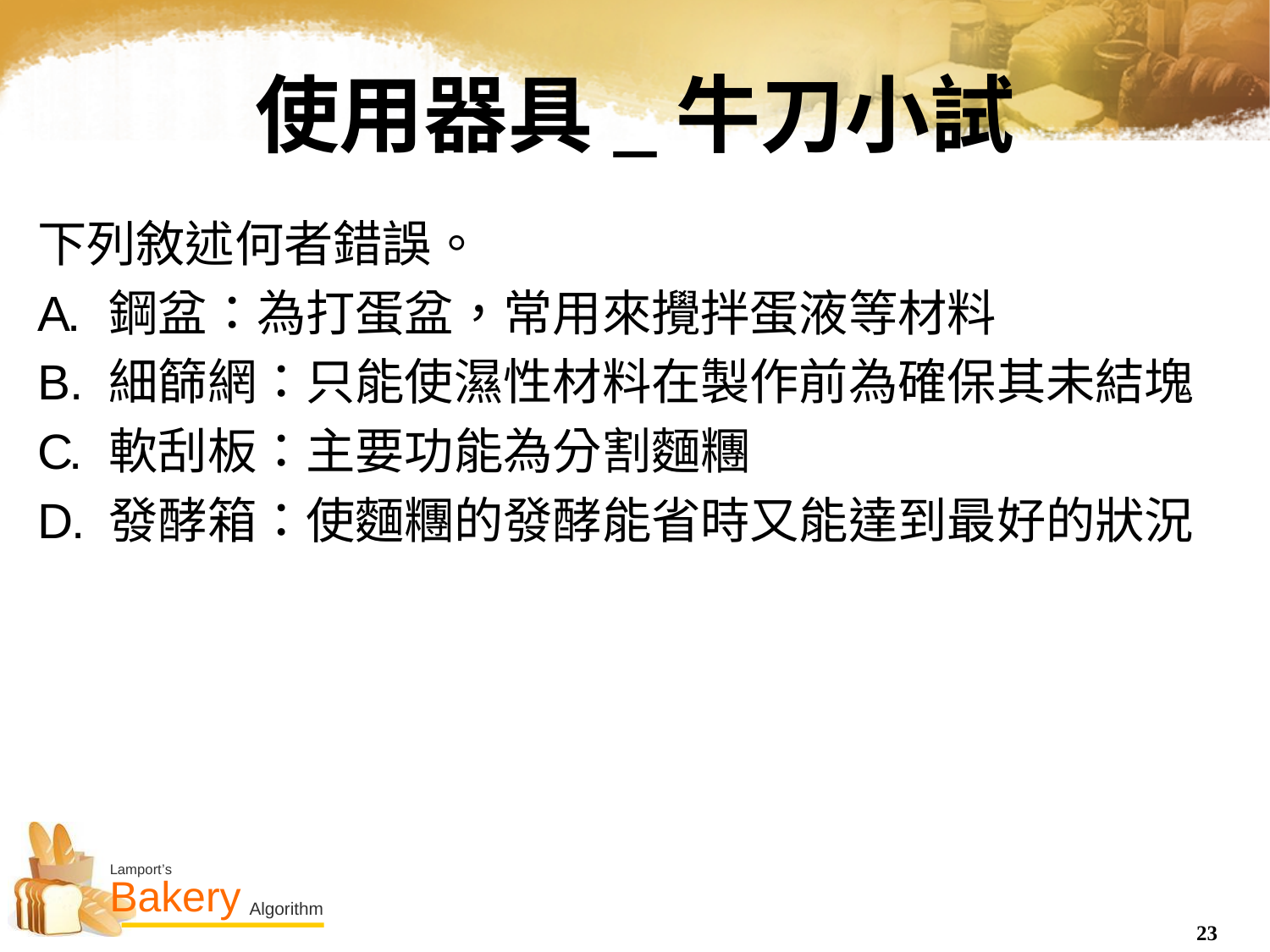

使用器具_牛刀小試
下列敘述何者錯誤。
鋼盆：為打蛋盆，常用來攪拌蛋液等材料
細篩網：只能使濕性材料在製作前為確保其未結塊
軟刮板：主要功能為分割麵糰
發酵箱：使麵糰的發酵能省時又能達到最好的狀況